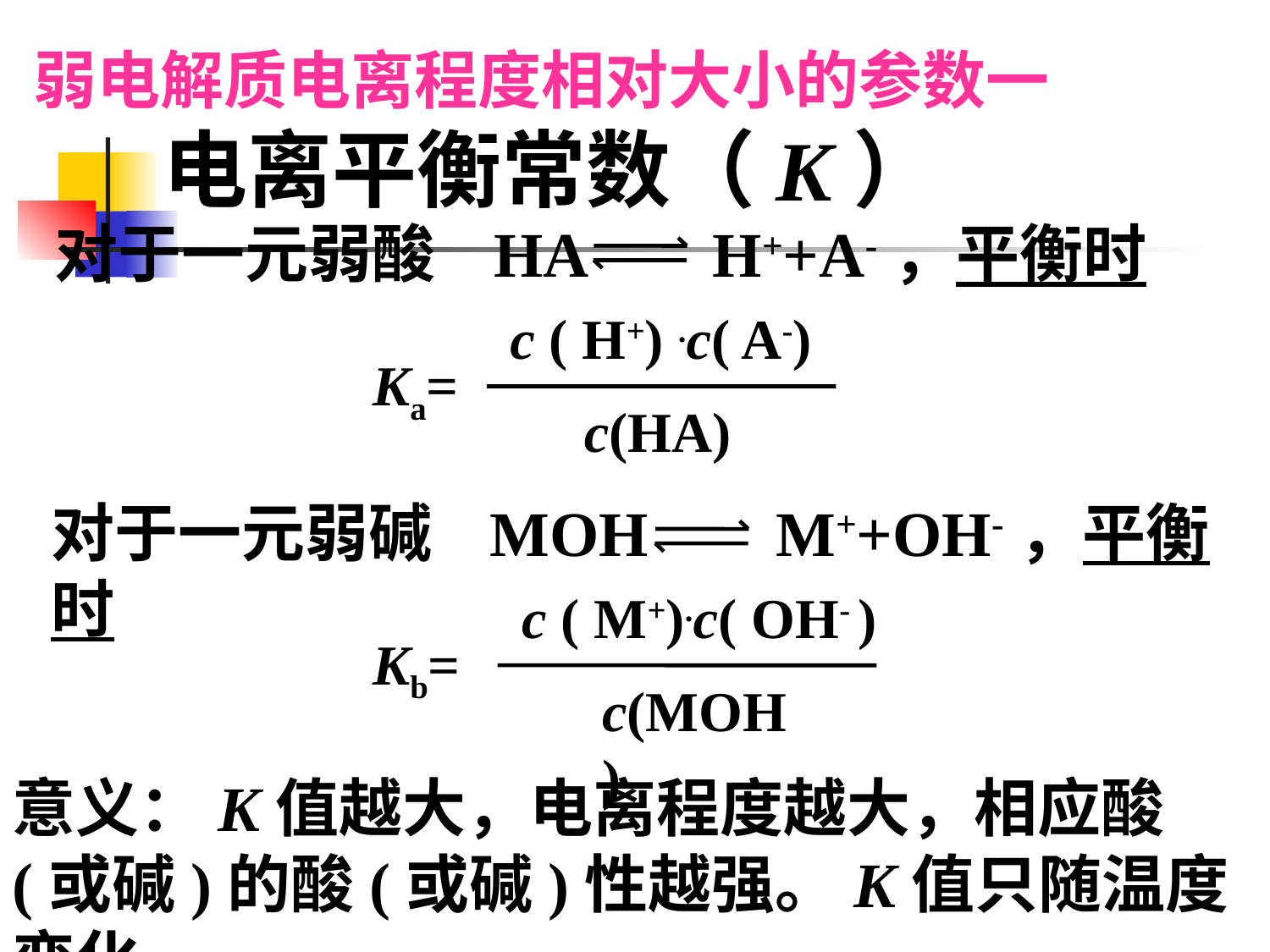

弱电解质电离程度相对大小的参数一
       电离平衡常数（K）
对于一元弱酸   HA        H++A-，平衡时

c ( H+) .c( A-)
Ka=

c(HA)
对于一元弱碱   MOH        M++OH-，平衡时

c ( M+).c( OH- )
Kb=

c(MOH)
意义：K值越大，电离程度越大，相应酸 (或碱)的酸(或碱)性越强。K值只随温度变化。